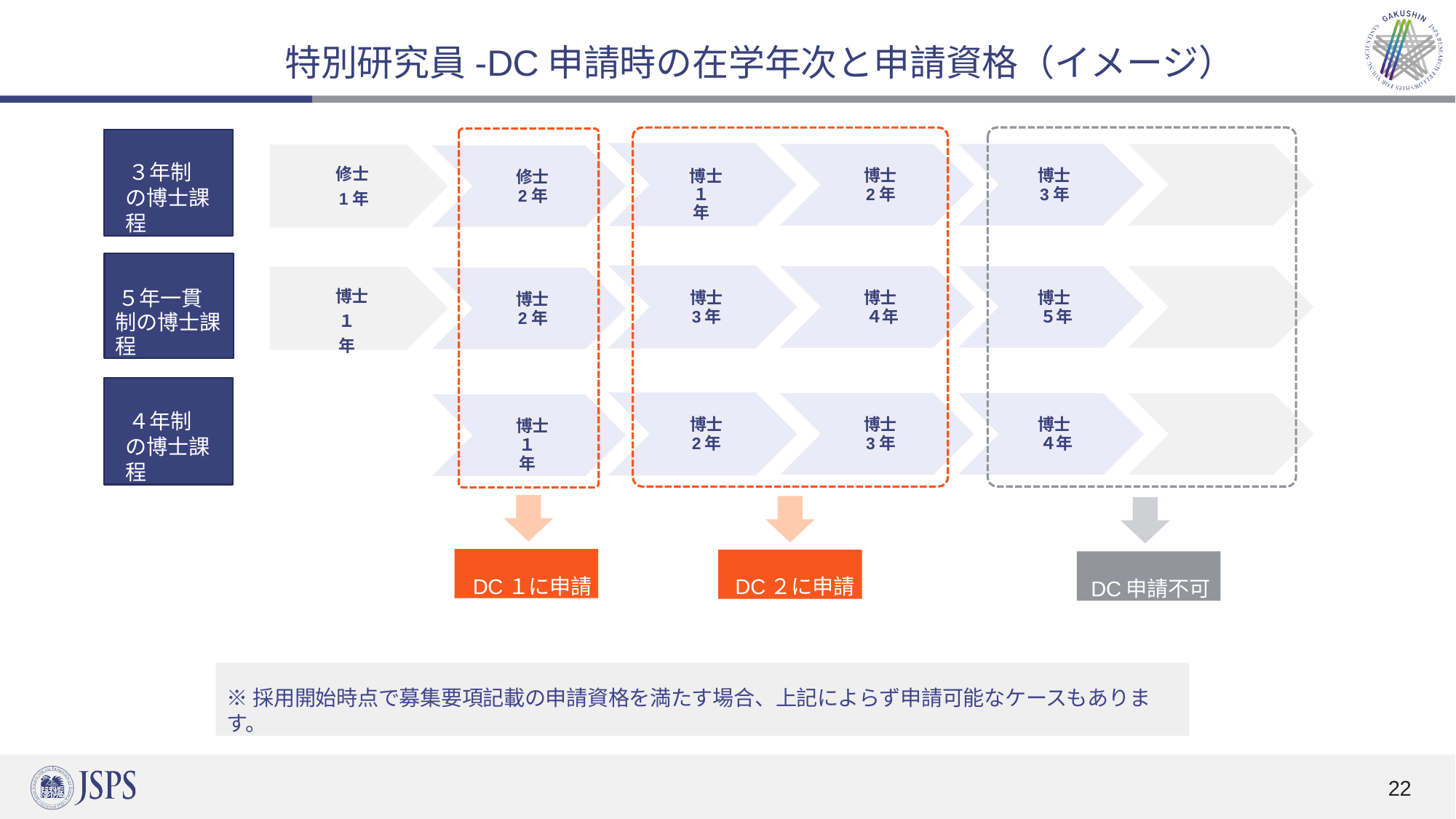

# 特別研究員-DC申請時の在学年次と申請資格（イメージ）

３年制の博士課程

修士
1年
博士 １年
博士
2年
博士
3年
修士
2年

５年一貫制の博士課程

博士 １年
博士
3年
博士
４年
博士
５年
博士
2年

４年制の博士課程

博士
2年
博士
3年
博士
４年
博士
１年

DC１に申請
DC２に申請
DC申請不可
※採用開始時点で募集要項記載の申請資格を満たす場合、上記によらず申請可能なケースもあります。
22